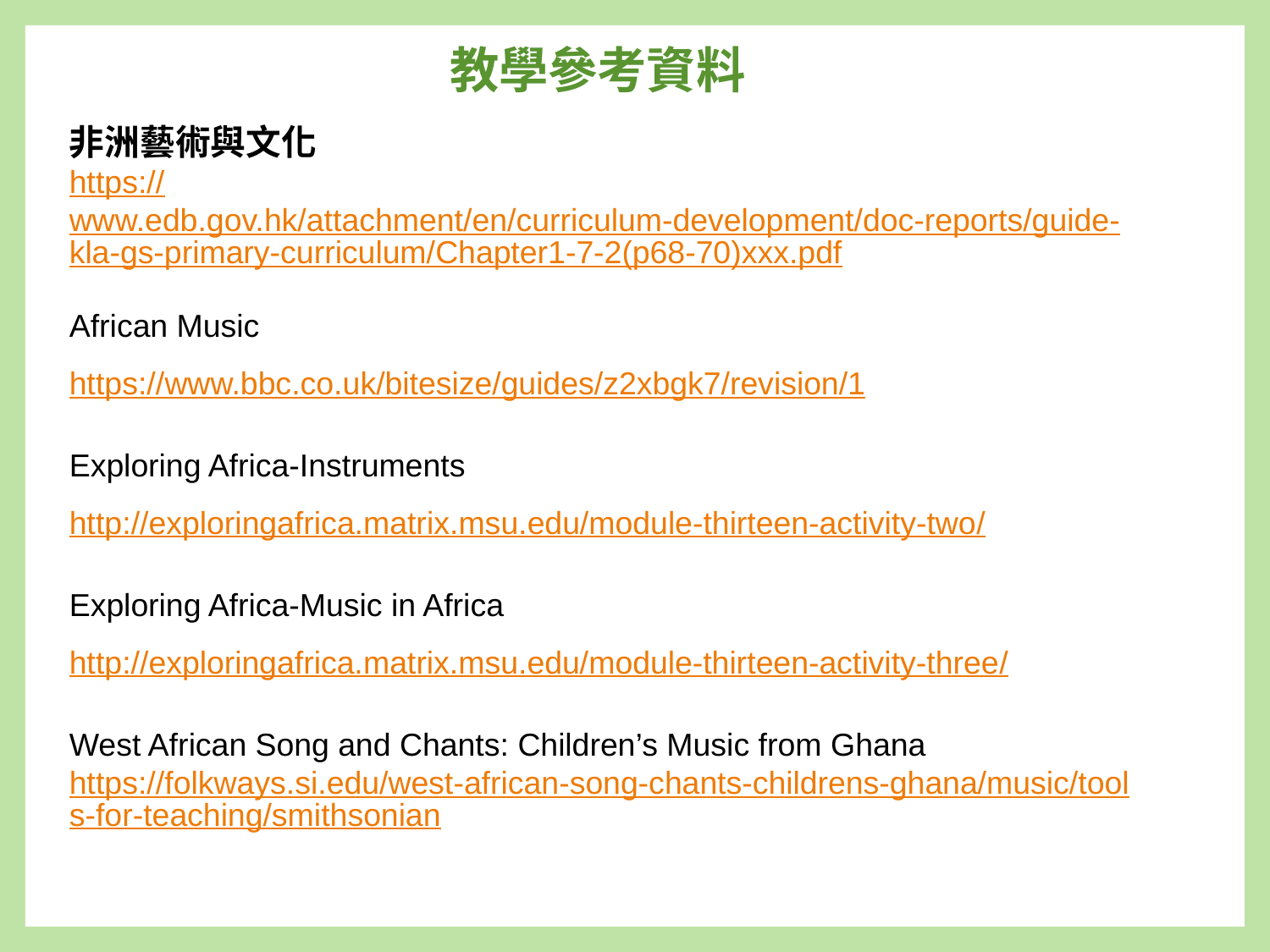

教學參考資料
非洲藝術與文化
https://www.edb.gov.hk/attachment/en/curriculum-development/doc-reports/guide-kla-gs-primary-curriculum/Chapter1-7-2(p68-70)xxx.pdf

African Music
https://www.bbc.co.uk/bitesize/guides/z2xbgk7/revision/1

Exploring Africa-Instruments
http://exploringafrica.matrix.msu.edu/module-thirteen-activity-two/

Exploring Africa-Music in Africa
http://exploringafrica.matrix.msu.edu/module-thirteen-activity-three/

West African Song and Chants: Children’s Music from Ghana
https://folkways.si.edu/west-african-song-chants-childrens-ghana/music/tools-for-teaching/smithsonian